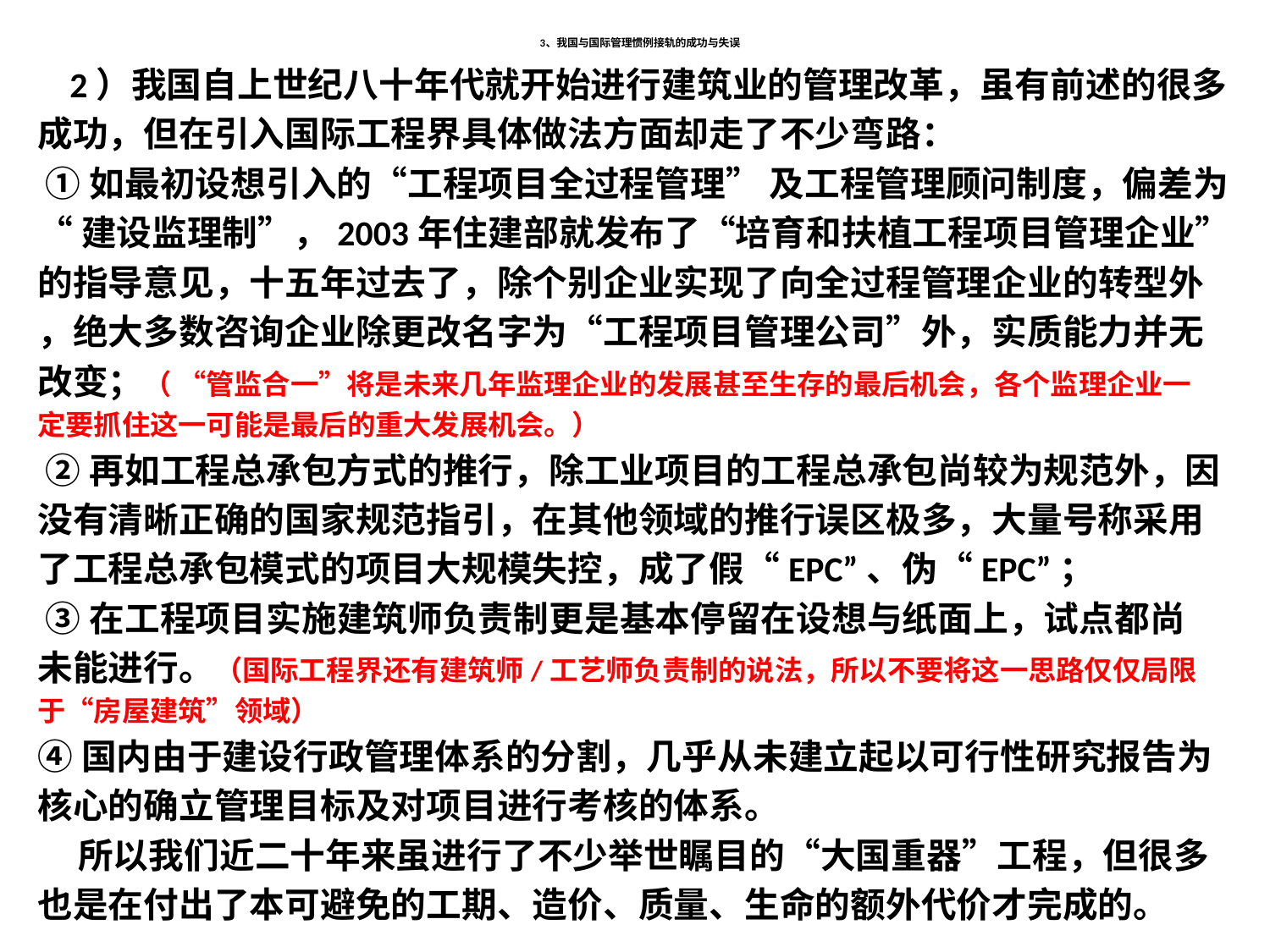

# 3、我国与国际管理惯例接轨的成功与失误
    2）我国自上世纪八十年代就开始进行建筑业的管理改革，虽有前述的很多
成功，但在引入国际工程界具体做法方面却走了不少弯路：
 ①如最初设想引入的“工程项目全过程管理” 及工程管理顾问制度，偏差为
“建设监理制”，2003年住建部就发布了“培育和扶植工程项目管理企业”
的指导意见，十五年过去了，除个别企业实现了向全过程管理企业的转型外
，绝大多数咨询企业除更改名字为“工程项目管理公司”外，实质能力并无
改变；（ “管监合一”将是未来几年监理企业的发展甚至生存的最后机会，各个监理企业一
定要抓住这一可能是最后的重大发展机会。）
 ②再如工程总承包方式的推行，除工业项目的工程总承包尚较为规范外，因
没有清晰正确的国家规范指引，在其他领域的推行误区极多，大量号称采用
了工程总承包模式的项目大规模失控，成了假“EPC”、伪“EPC”；
 ③在工程项目实施建筑师负责制更是基本停留在设想与纸面上，试点都尚
未能进行。（国际工程界还有建筑师/工艺师负责制的说法，所以不要将这一思路仅仅局限
于“房屋建筑”领域）
④国内由于建设行政管理体系的分割，几乎从未建立起以可行性研究报告为
核心的确立管理目标及对项目进行考核的体系。
    所以我们近二十年来虽进行了不少举世瞩目的“大国重器”工程，但很多
也是在付出了本可避免的工期、造价、质量、生命的额外代价才完成的。